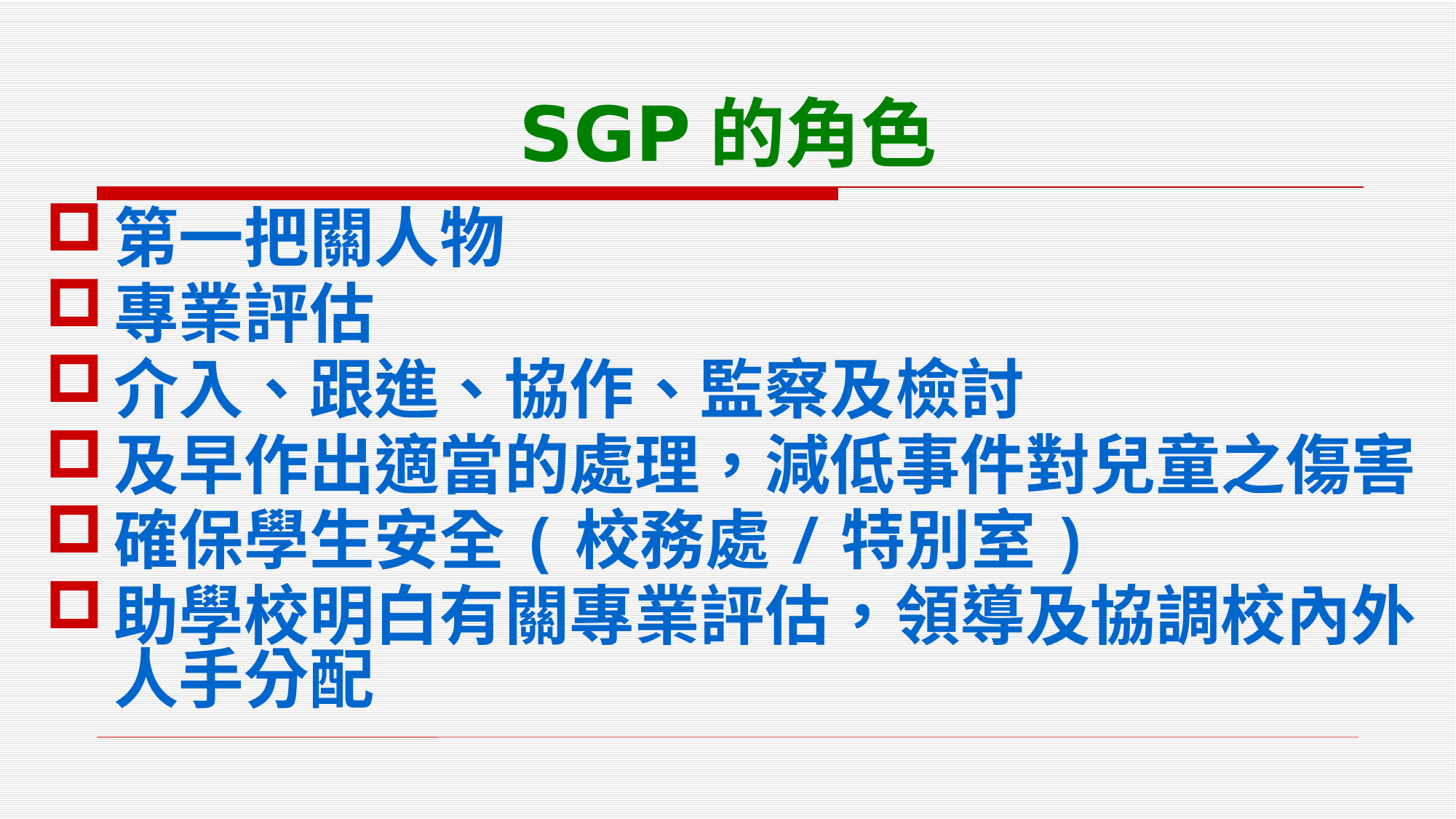

# SGP的角色
第一把關人物
專業評估
介入、跟進、協作、監察及檢討
及早作出適當的處理，減低事件對兒童之傷害
確保學生安全(校務處/特別室)
助學校明白有關專業評估，領導及協調校內外人手分配